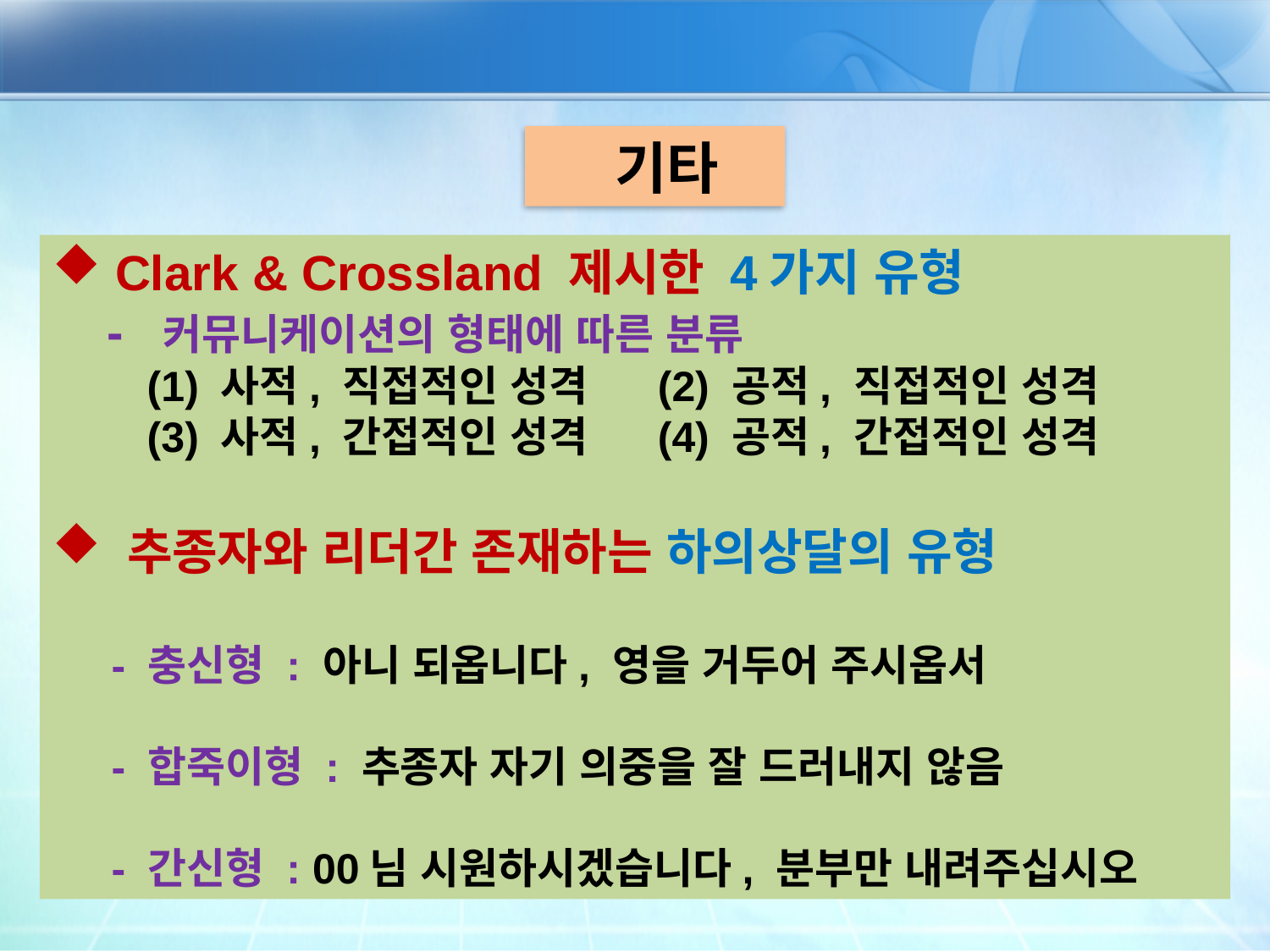

기타
 Clark & Crossland 제시한 4가지 유형
    -  커뮤니케이션의 형태에 따른 분류
        (1) 사적, 직접적인 성격     (2) 공적, 직접적인 성격
        (3) 사적, 간접적인 성격     (4) 공적, 간접적인 성격

 추종자와 리더간 존재하는 하의상달의 유형

     - 충신형 : 아니 되옵니다, 영을 거두어 주시옵서

     - 합죽이형 : 추종자 자기 의중을 잘 드러내지 않음

     - 간신형 : 00님 시원하시겠습니다, 분부만 내려주십시오